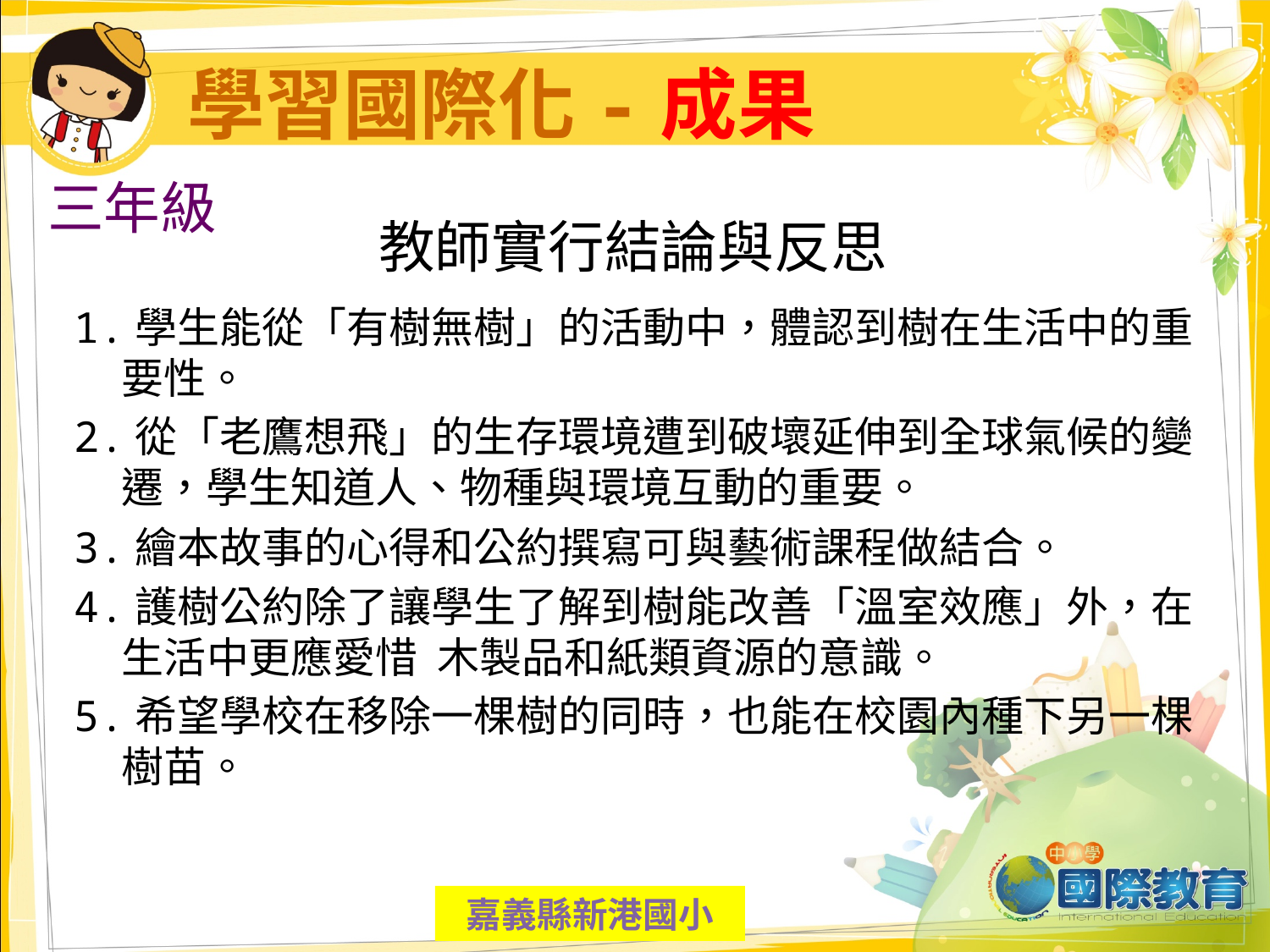

# 學習國際化-成果
三年級
教師實行結論與反思
1.學生能從「有樹無樹」的活動中，體認到樹在生活中的重要性。
2.從「老鷹想飛」的生存環境遭到破壞延伸到全球氣候的變遷，學生知道人、物種與環境互動的重要。
3.繪本故事的心得和公約撰寫可與藝術課程做結合。
4.護樹公約除了讓學生了解到樹能改善「溫室效應」外，在生活中更應愛惜  木製品和紙類資源的意識。
5.希望學校在移除一棵樹的同時，也能在校園內種下另一棵樹苗。

嘉義縣新港國小